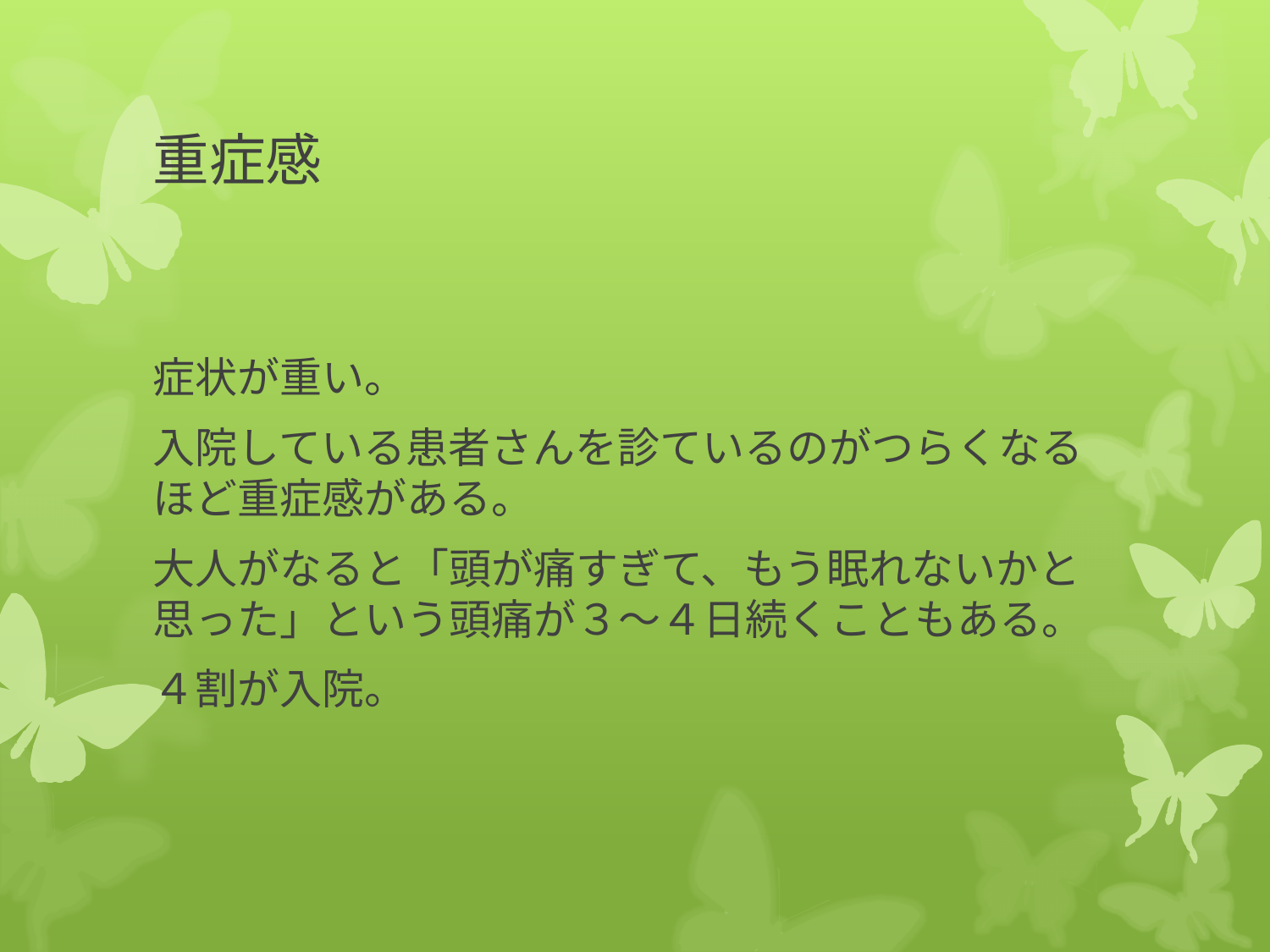

# 重症感
症状が重い。
入院している患者さんを診ているのがつらくなるほど重症感がある。
大人がなると「頭が痛すぎて、もう眠れないかと思った」という頭痛が３～４日続くこともある。
４割が入院。